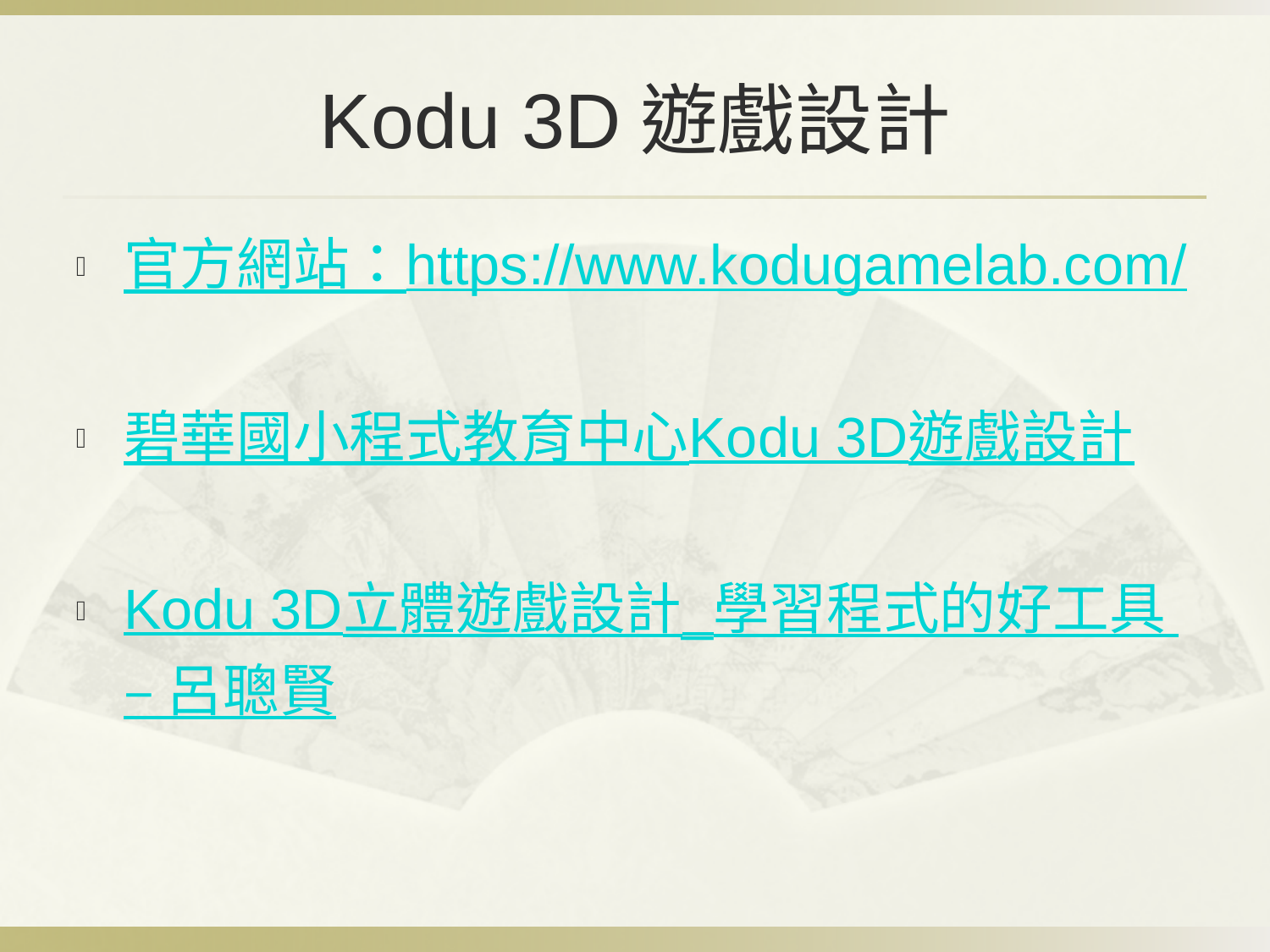

# Kodu 3D遊戲設計
官方網站：https://www.kodugamelab.com/

碧華國小程式教育中心Kodu 3D遊戲設計

Kodu 3D立體遊戲設計_學習程式的好工具 – 呂聰賢